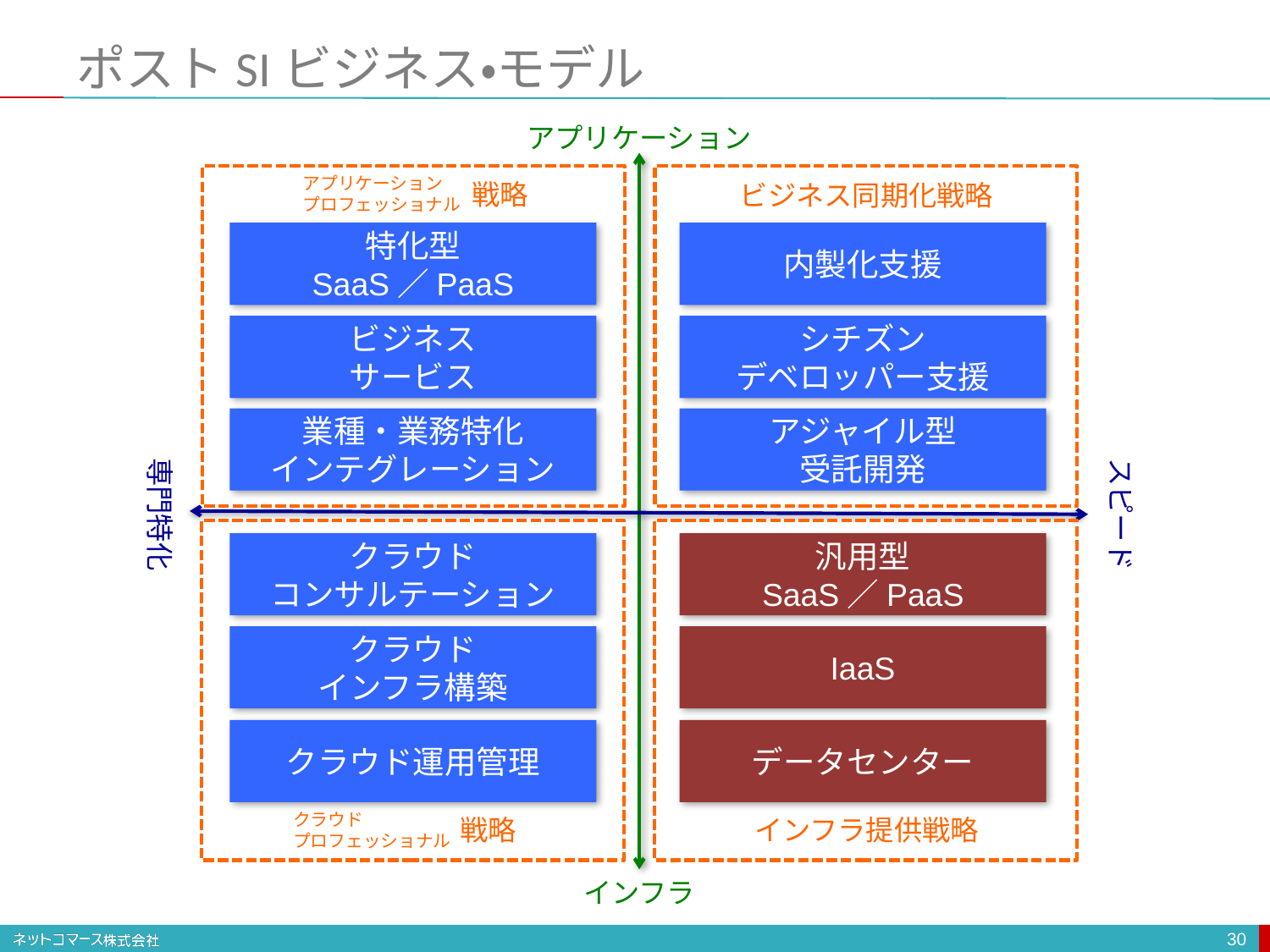

# ポストSIビジネス・モデル
アプリケーション
　　　　　アプリケーション
　　　　　プロフェッショナル

戦略
ビジネス同期化戦略
特化型
SaaS／PaaS
内製化支援
ビジネス
サービス
シチズン
デベロッパー支援
業種・業務特化
インテグレーション
アジャイル型
受託開発
スピード
専門特化

クラウド
コンサルテーション
汎用型
SaaS／PaaS
クラウド
インフラ構築
IaaS
クラウド運用管理
データセンター
クラウド
プロフェッショナル
戦略
インフラ提供戦略
インフラ
30